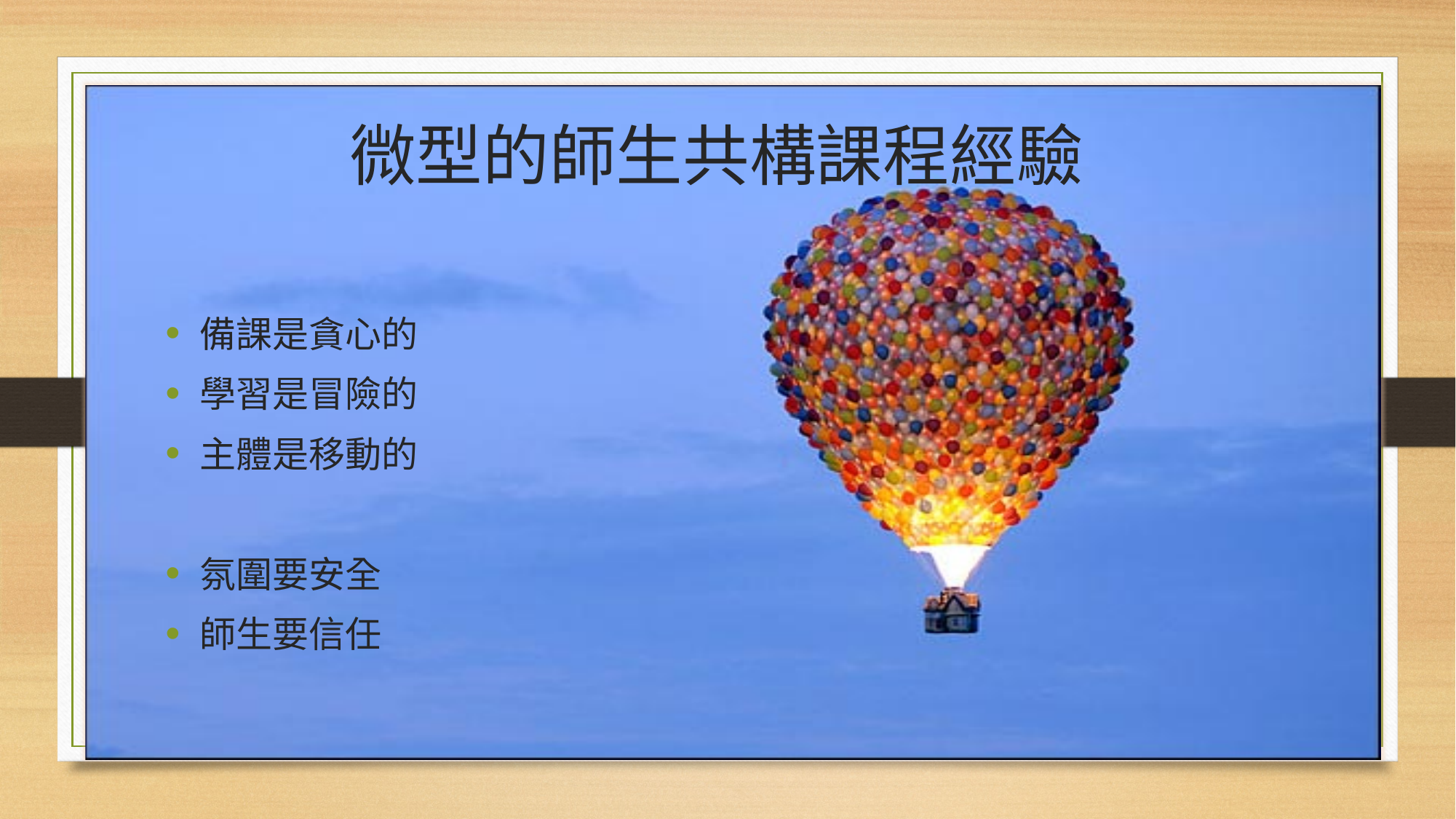

# 微型的師生共構課程經驗

備課是貪心的
學習是冒險的
主體是移動的

氛圍要安全
師生要信任